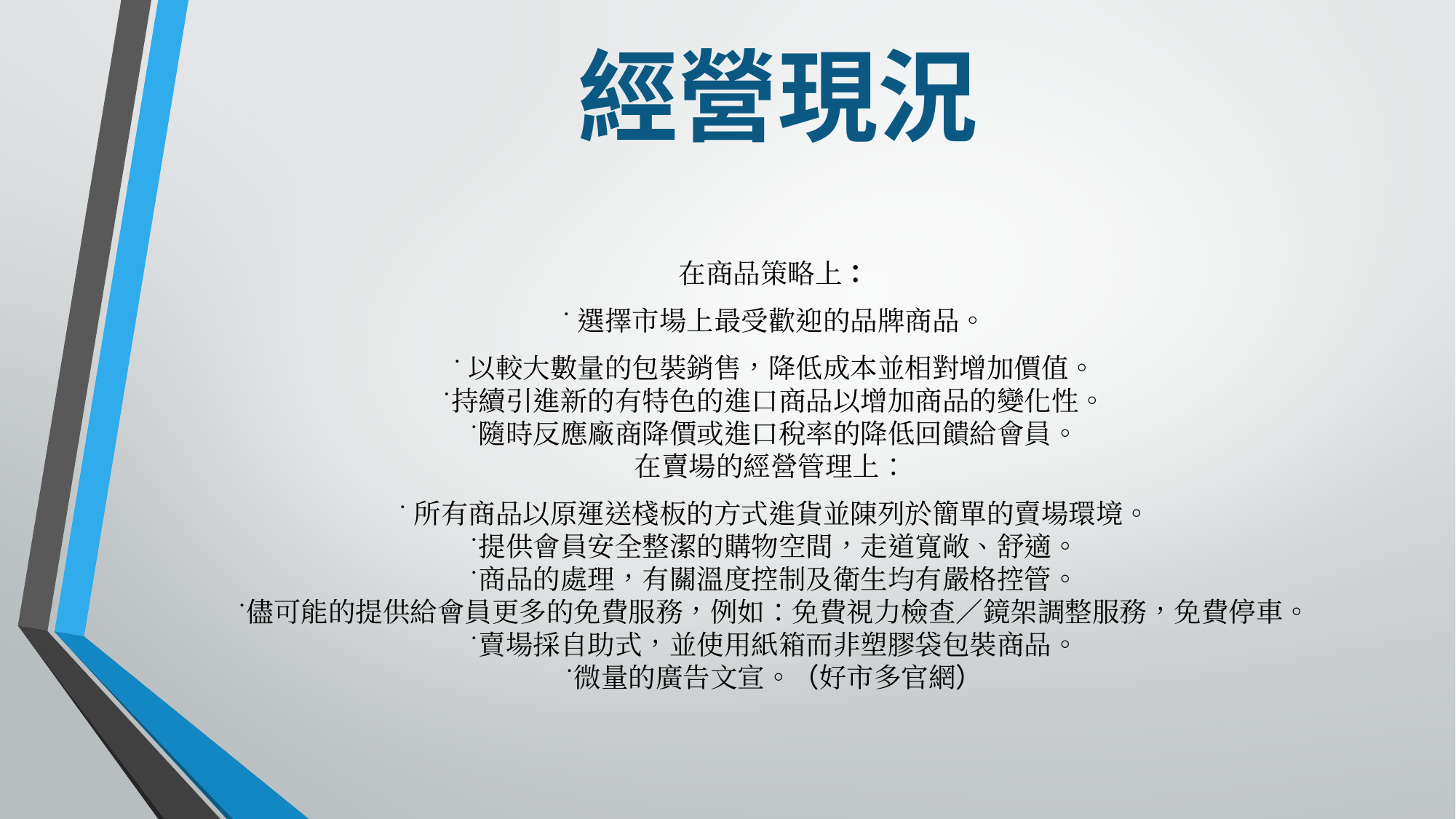

# 經營現況
在商品策略上：
˙選擇市場上最受歡迎的品牌商品。
˙以較大數量的包裝銷售，降低成本並相對增加價值。
˙持續引進新的有特色的進口商品以增加商品的變化性。
˙隨時反應廠商降價或進口稅率的降低回饋給會員。
在賣場的經營管理上：
˙所有商品以原運送棧板的方式進貨並陳列於簡單的賣場環境。
˙提供會員安全整潔的購物空間，走道寬敞、舒適。
˙商品的處理，有關溫度控制及衛生均有嚴格控管。
˙儘可能的提供給會員更多的免費服務，例如：免費視力檢查／鏡架調整服務，免費停車。
˙賣場採自助式，並使用紙箱而非塑膠袋包裝商品。
˙微量的廣告文宣。（好市多官網）